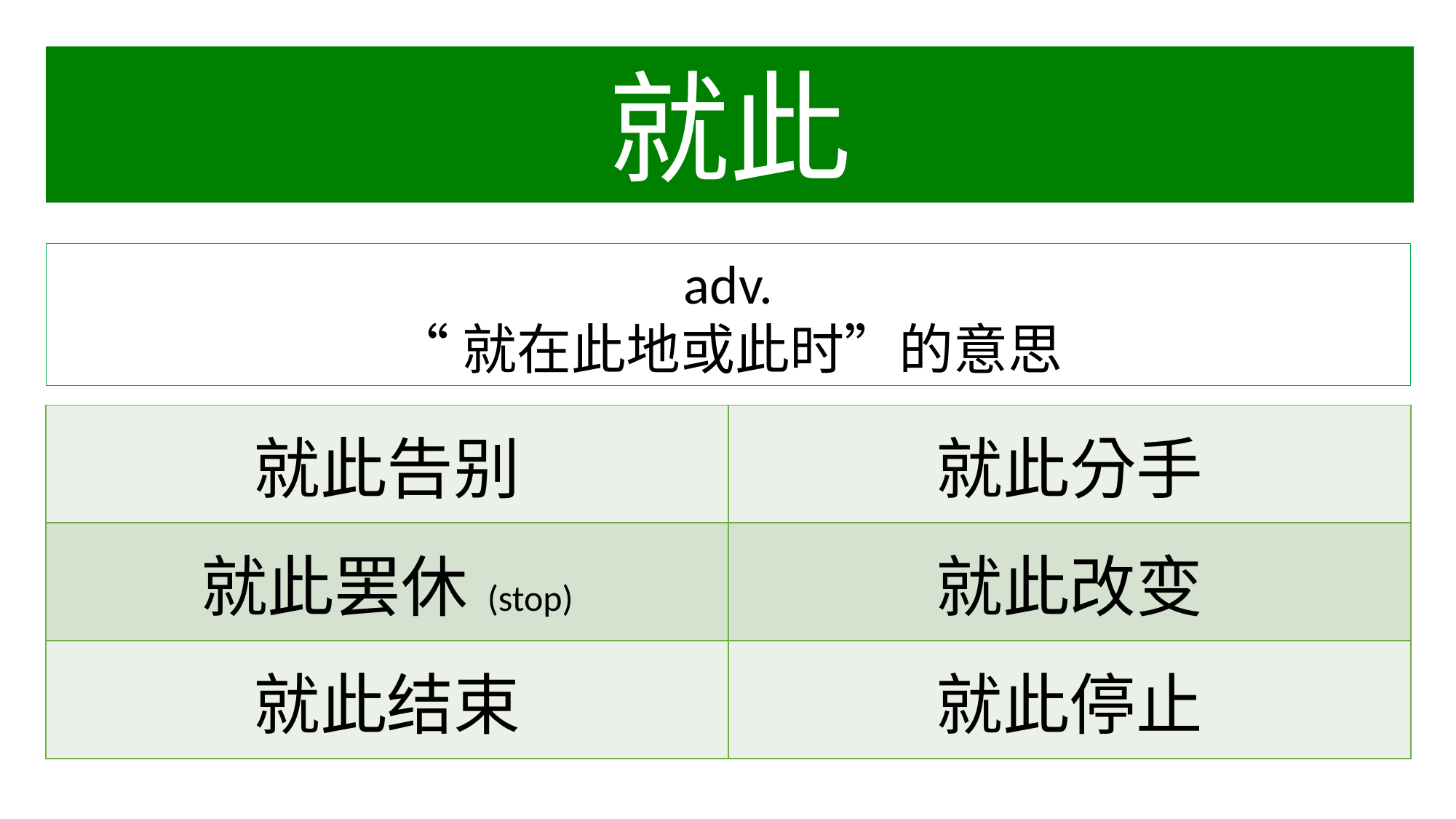

就此
adv.
“就在此地或此时”的意思
| 就此告别 | 就此分手 |
| --- | --- |
| 就此罢休(stop) | 就此改变 |
| 就此结束 | 就此停止 |